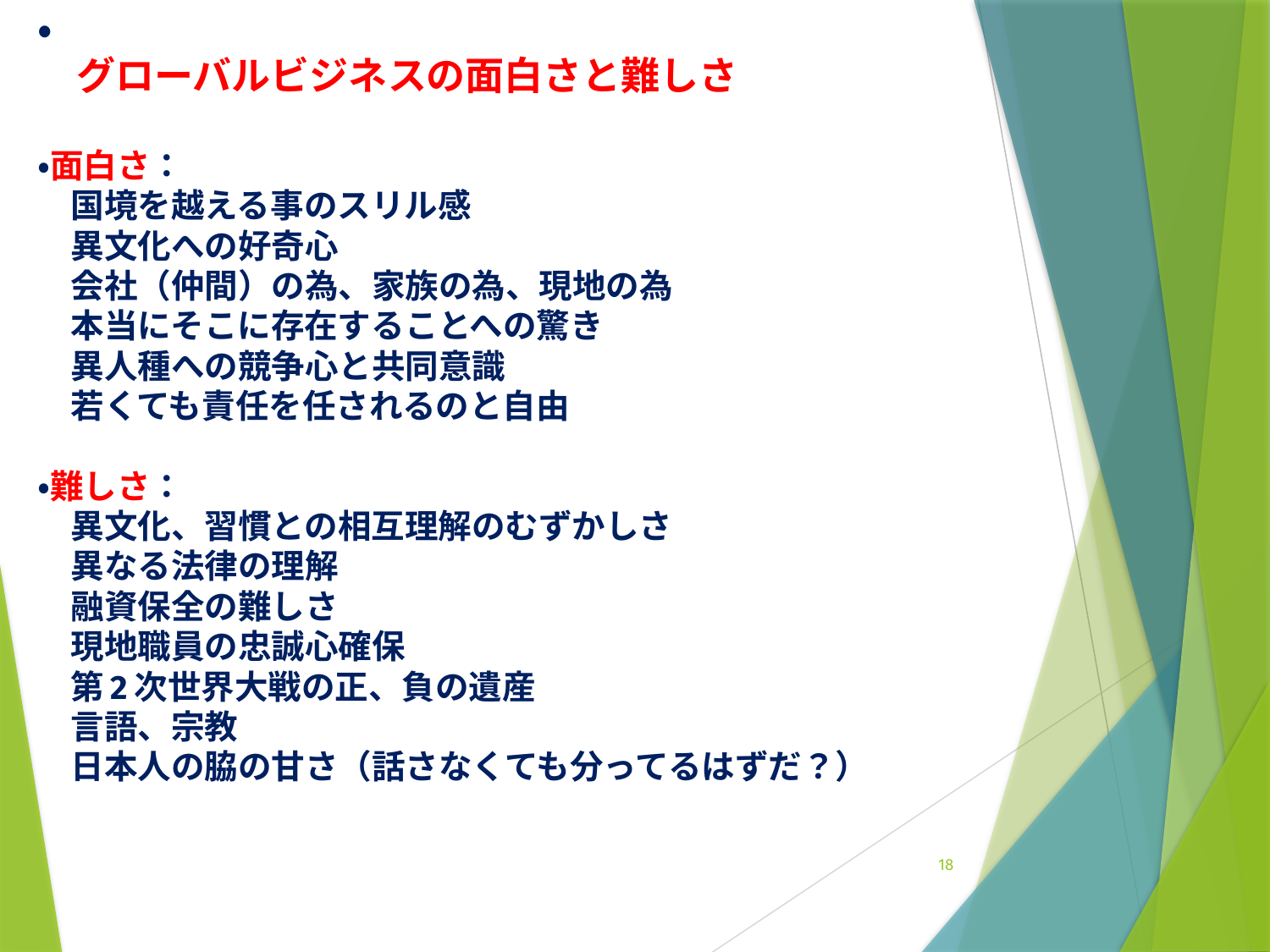

# ・ 　グローバルビジネスの面白さと難しさ ・面白さ： 　国境を越える事のスリル感 　異文化への好奇心 　会社（仲間）の為、家族の為、現地の為 　本当にそこに存在することへの驚き 　異人種への競争心と共同意識 　若くても責任を任されるのと自由 ・難しさ： 　異文化、習慣との相互理解のむずかしさ 　異なる法律の理解 　融資保全の難しさ 　現地職員の忠誠心確保 　第2次世界大戦の正、負の遺産 　言語、宗教 　日本人の脇の甘さ（話さなくても分ってるはずだ？）
18